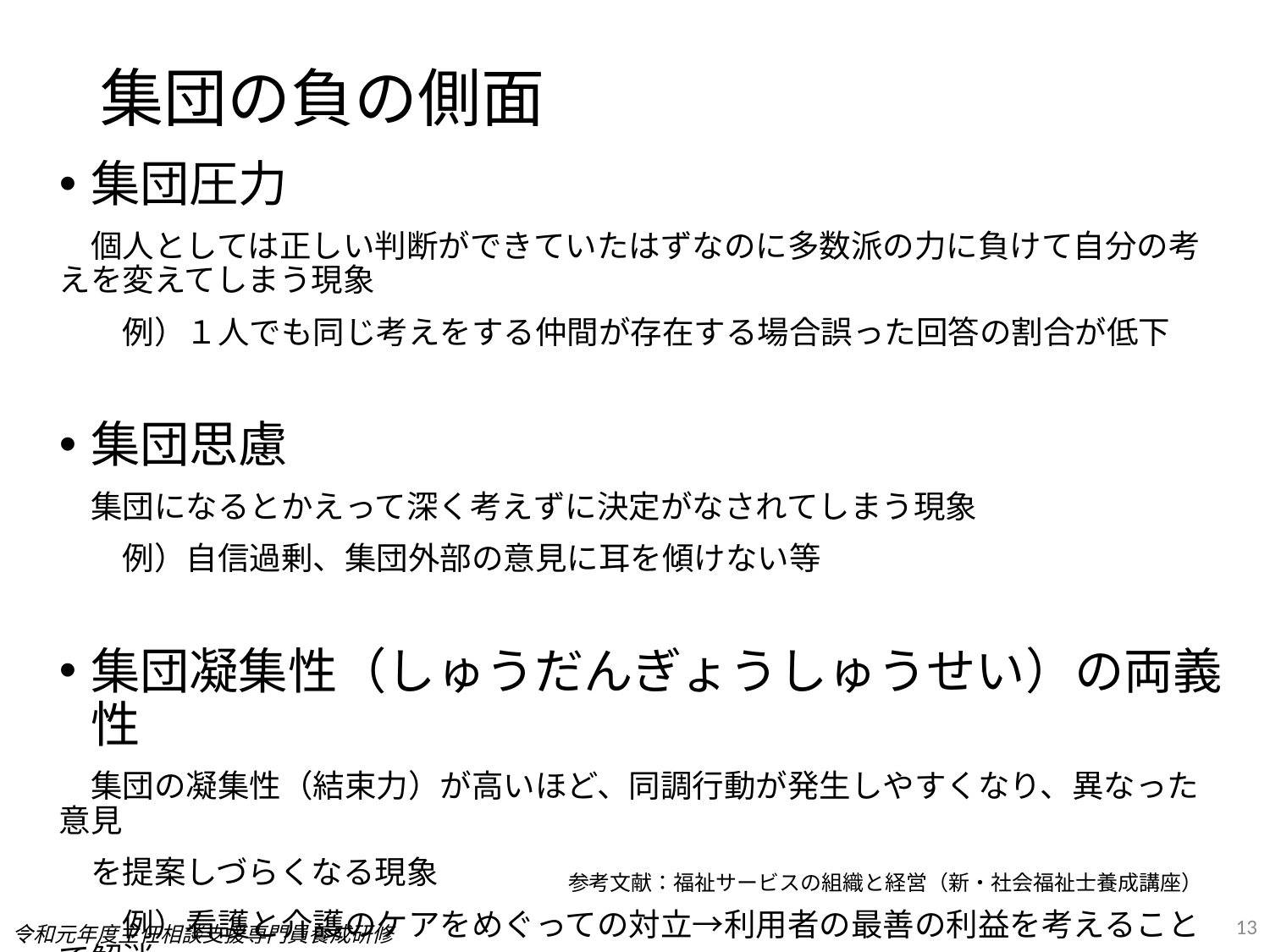

# 集団の負の側面
集団圧力
　個人としては正しい判断ができていたはずなのに多数派の力に負けて自分の考えを変えてしまう現象
　　例）１人でも同じ考えをする仲間が存在する場合誤った回答の割合が低下

集団思慮
　集団になるとかえって深く考えずに決定がなされてしまう現象
　　例）自信過剰、集団外部の意見に耳を傾けない等

集団凝集性（しゅうだんぎょうしゅうせい）の両義性
　集団の凝集性（結束力）が高いほど、同調行動が発生しやすくなり、異なった意見
　を提案しづらくなる現象
　　例）看護と介護のケアをめぐっての対立→利用者の最善の利益を考えることで解消
参考文献：福祉サービスの組織と経営（新・社会福祉士養成講座）
13
令和元年度主任相談支援専門員養成研修